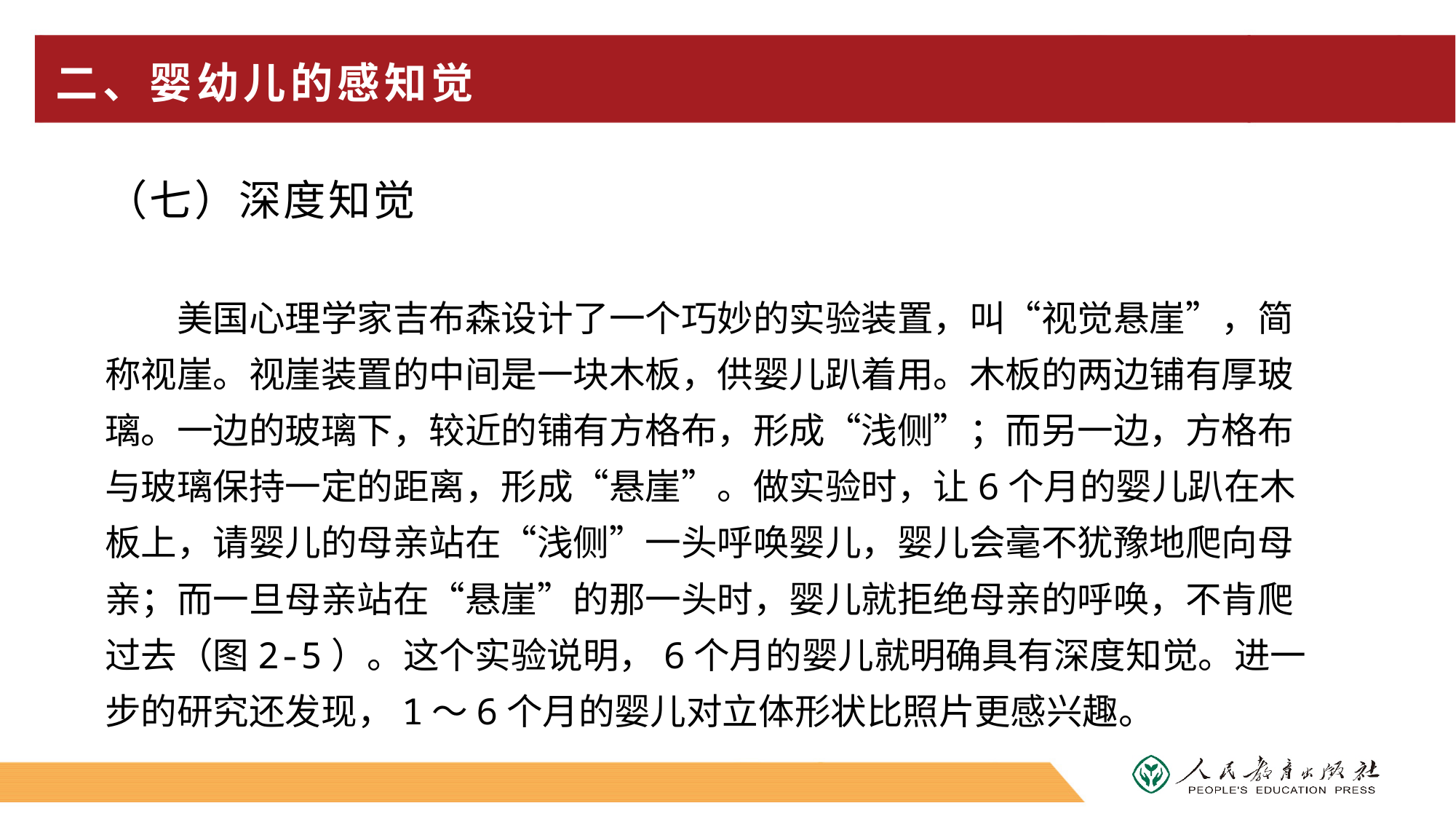

# 二、婴幼儿的感知觉
（七）深度知觉
美国心理学家吉布森设计了一个巧妙的实验装置，叫“视觉悬崖”，简称视崖。视崖装置的中间是一块木板，供婴儿趴着用。木板的两边铺有厚玻璃。一边的玻璃下，较近的铺有方格布，形成“浅侧”；而另一边，方格布与玻璃保持一定的距离，形成“悬崖”。做实验时，让6个月的婴儿趴在木板上，请婴儿的母亲站在“浅侧”一头呼唤婴儿，婴儿会毫不犹豫地爬向母亲；而一旦母亲站在“悬崖”的那一头时，婴儿就拒绝母亲的呼唤，不肯爬过去（图2-5）。这个实验说明，6个月的婴儿就明确具有深度知觉。进一步的研究还发现，1～6个月的婴儿对立体形状比照片更感兴趣。